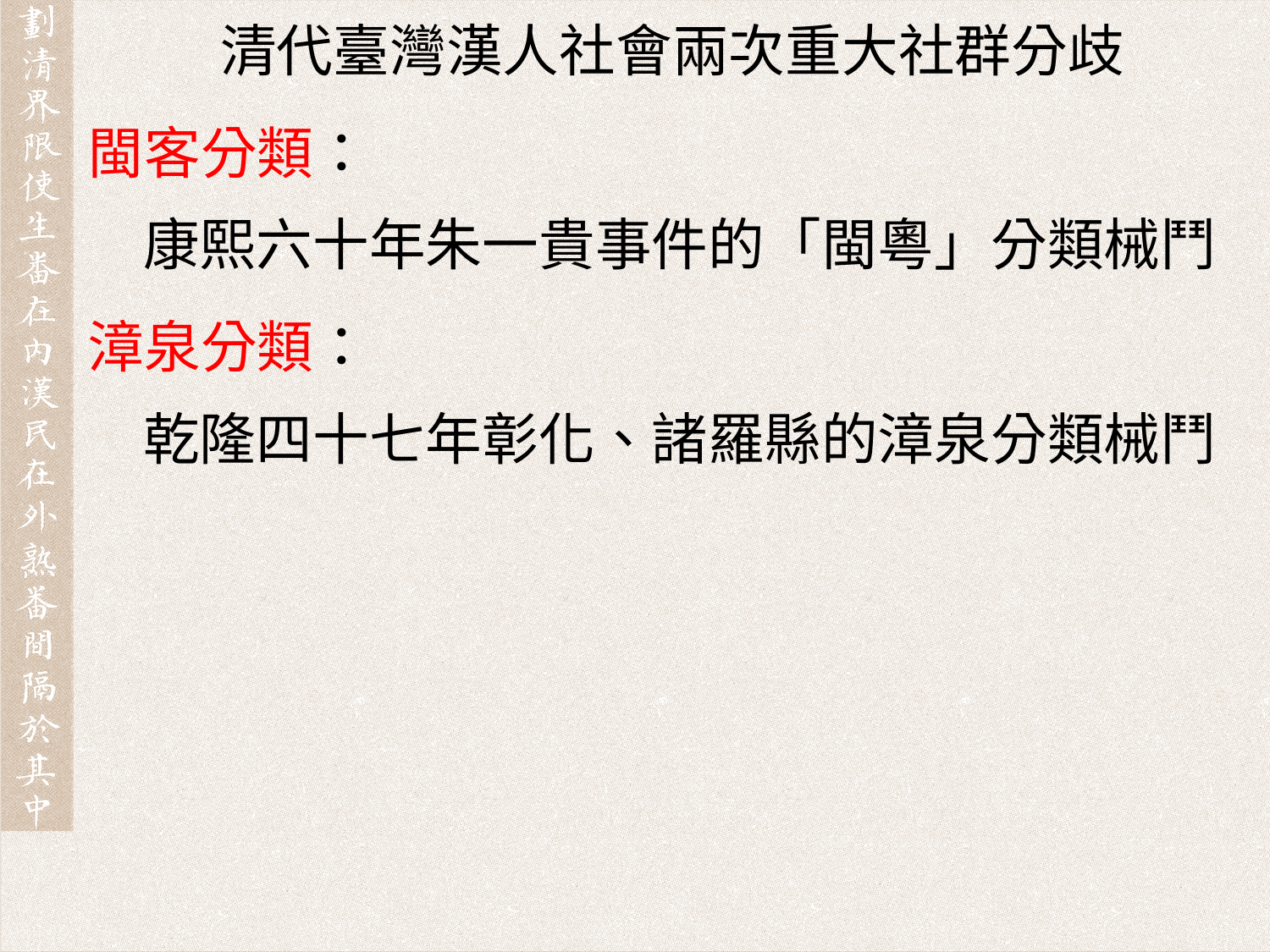

清代臺灣漢人社會兩次重大社群分歧
閩客分類：
康熙六十年朱一貴事件的「閩粵」分類械鬥
漳泉分類：
乾隆四十七年彰化、諸羅縣的漳泉分類械鬥